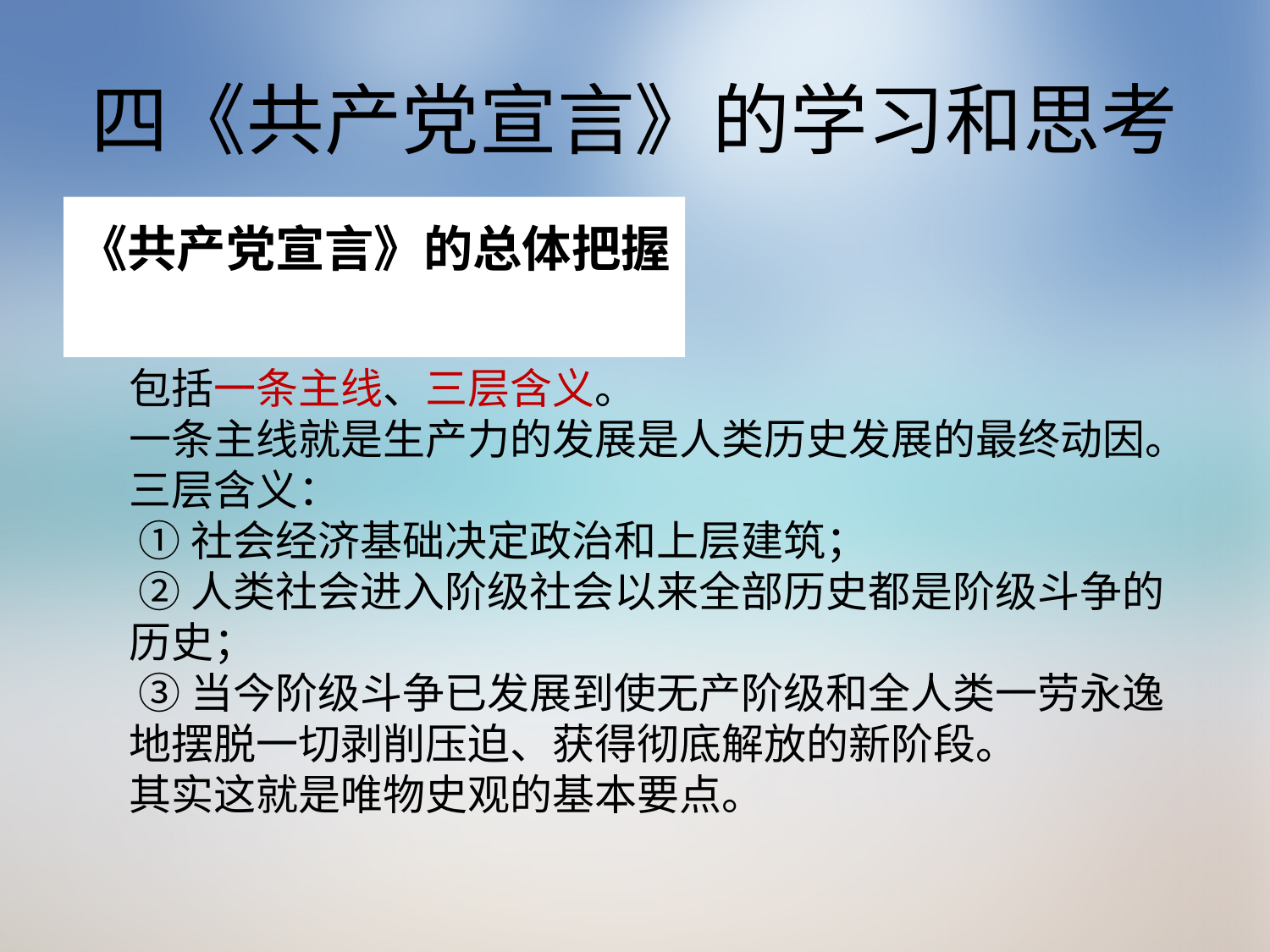

# 四《共产党宣言》的学习和思考
《共产党宣言》的总体把握
包括一条主线、三层含义。
一条主线就是生产力的发展是人类历史发展的最终动因。
三层含义：
 ①社会经济基础决定政治和上层建筑；
 ②人类社会进入阶级社会以来全部历史都是阶级斗争的历史；
 ③当今阶级斗争已发展到使无产阶级和全人类一劳永逸地摆脱一切剥削压迫、获得彻底解放的新阶段。
其实这就是唯物史观的基本要点。